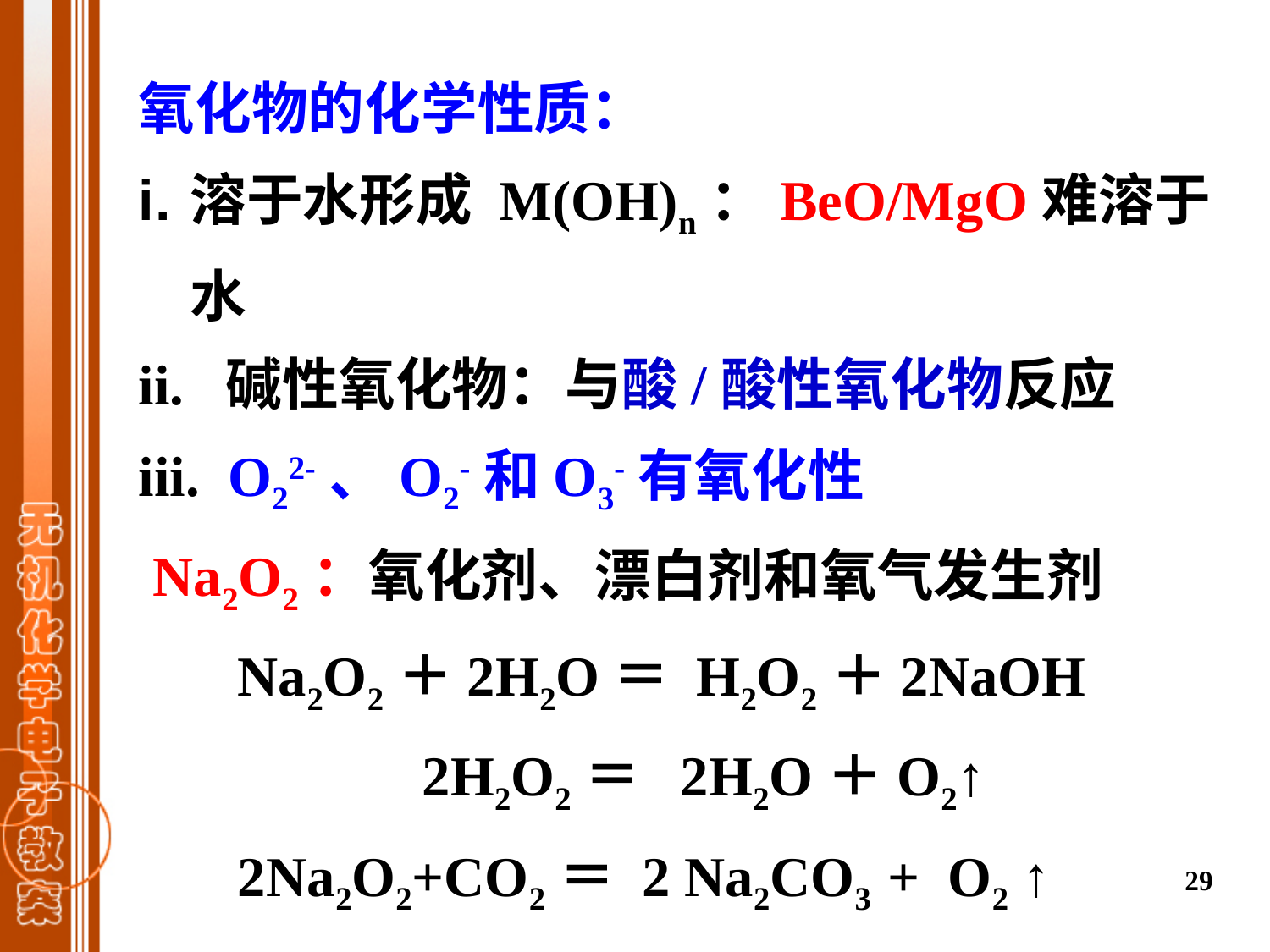

氧化物的化学性质：
溶于水形成 M(OH)n：BeO/MgO难溶于水
ii.  碱性氧化物：与酸/酸性氧化物反应
iii.  O22-、O2-和O3-有氧化性
 Na2O2：氧化剂、漂白剂和氧气发生剂
       Na2O2＋2H2O＝ H2O2＋2NaOH
                    2H2O2＝  2H2O＋O2↑
       2Na2O2+CO2＝ 2 Na2CO3  +  O2 ↑
29